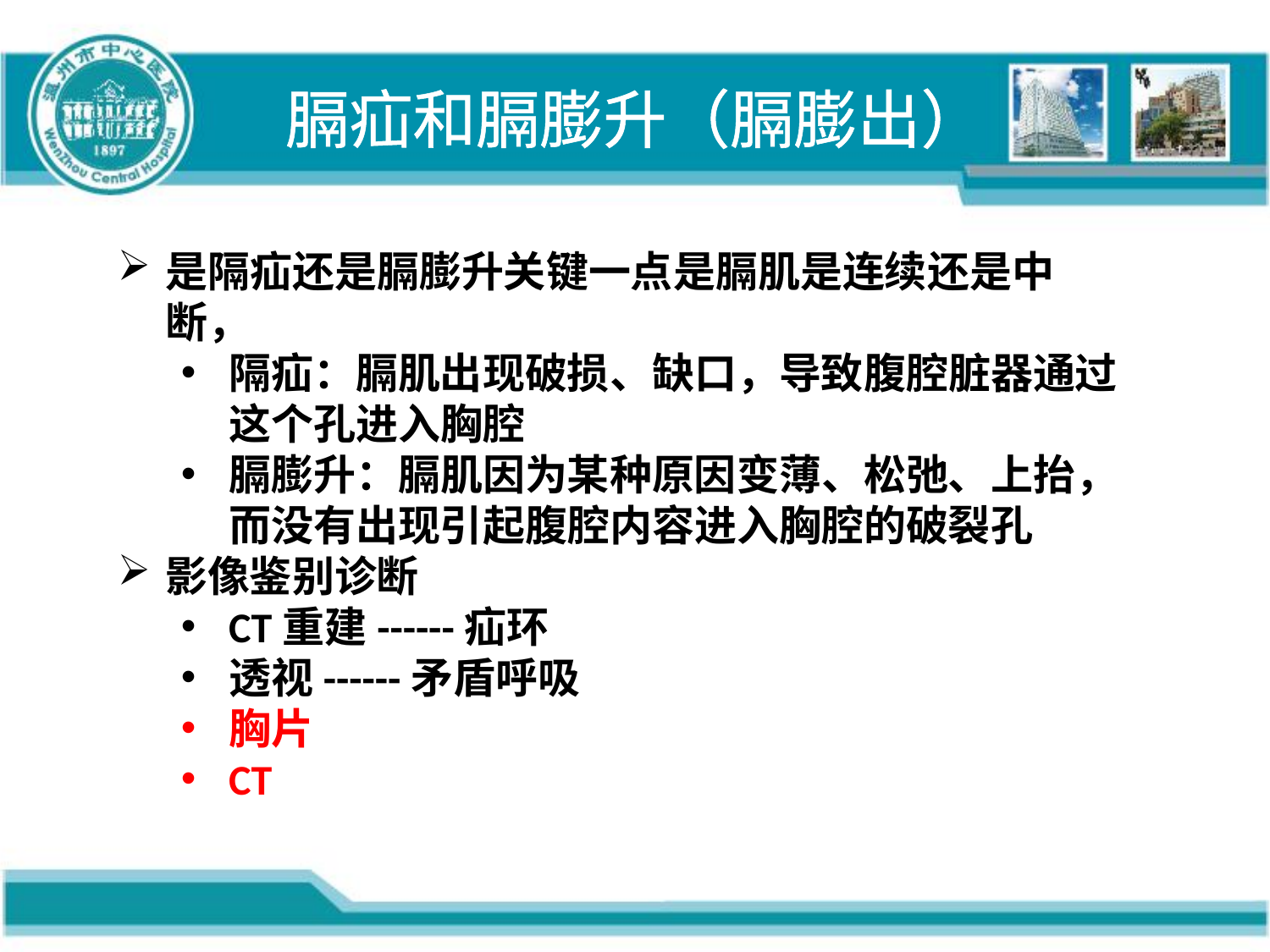

# 膈疝和膈膨升（膈膨出）
是隔疝还是膈膨升关键一点是膈肌是连续还是中断，
隔疝：膈肌出现破损、缺口，导致腹腔脏器通过这个孔进入胸腔
膈膨升：膈肌因为某种原因变薄、松弛、上抬，而没有出现引起腹腔内容进入胸腔的破裂孔
影像鉴别诊断
CT重建------疝环
透视------矛盾呼吸
胸片
CT